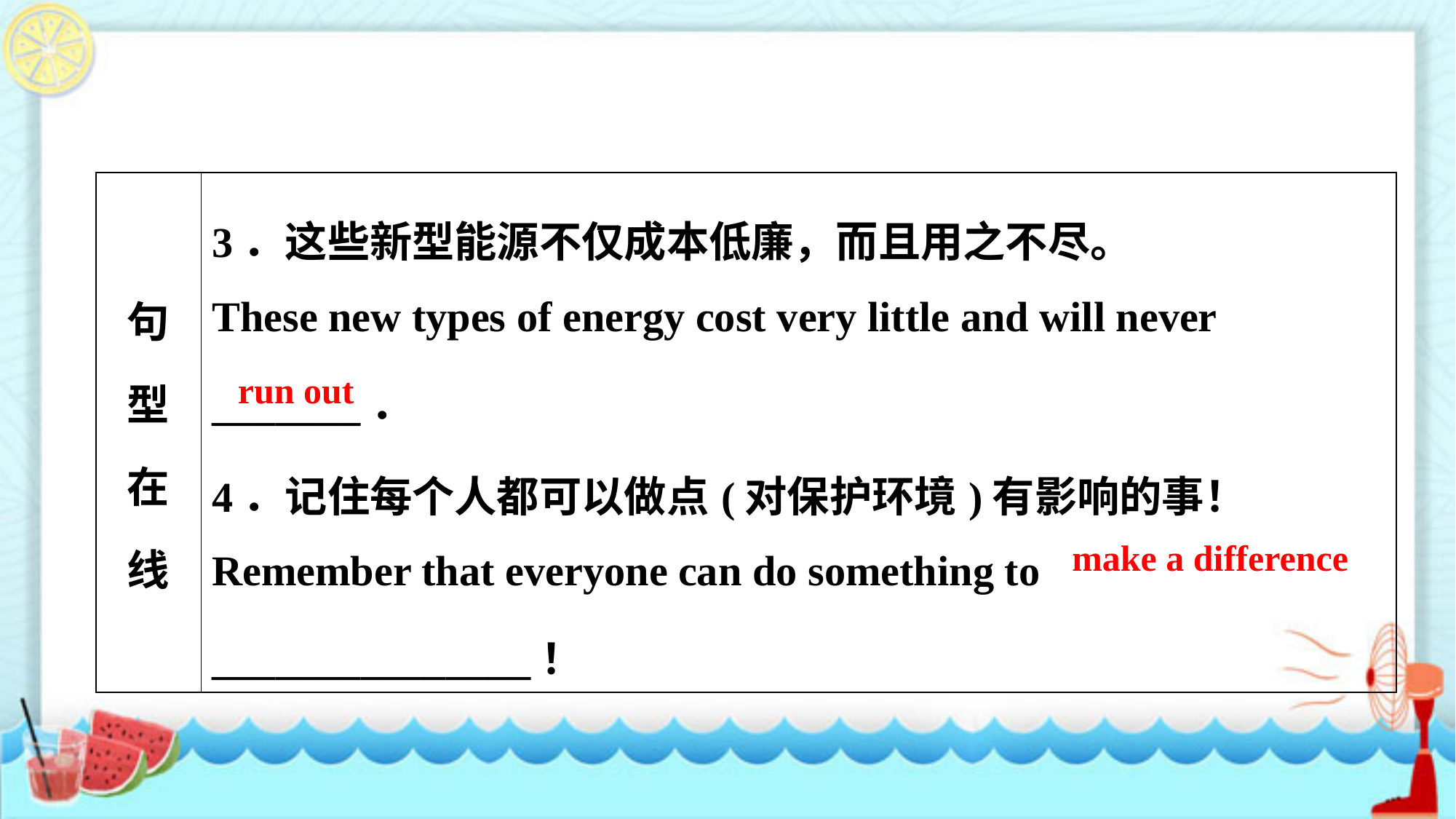

| 句 型 在 线 | 3．这些新型能源不仅成本低廉，而且用之不尽。 These new types of energy cost very little and will never \_\_\_\_\_\_\_． 4．记住每个人都可以做点(对保护环境)有影响的事！ Remember that everyone can do something to \_\_\_\_\_\_\_\_\_\_\_\_\_\_\_！ |
| --- | --- |
run out
make a difference